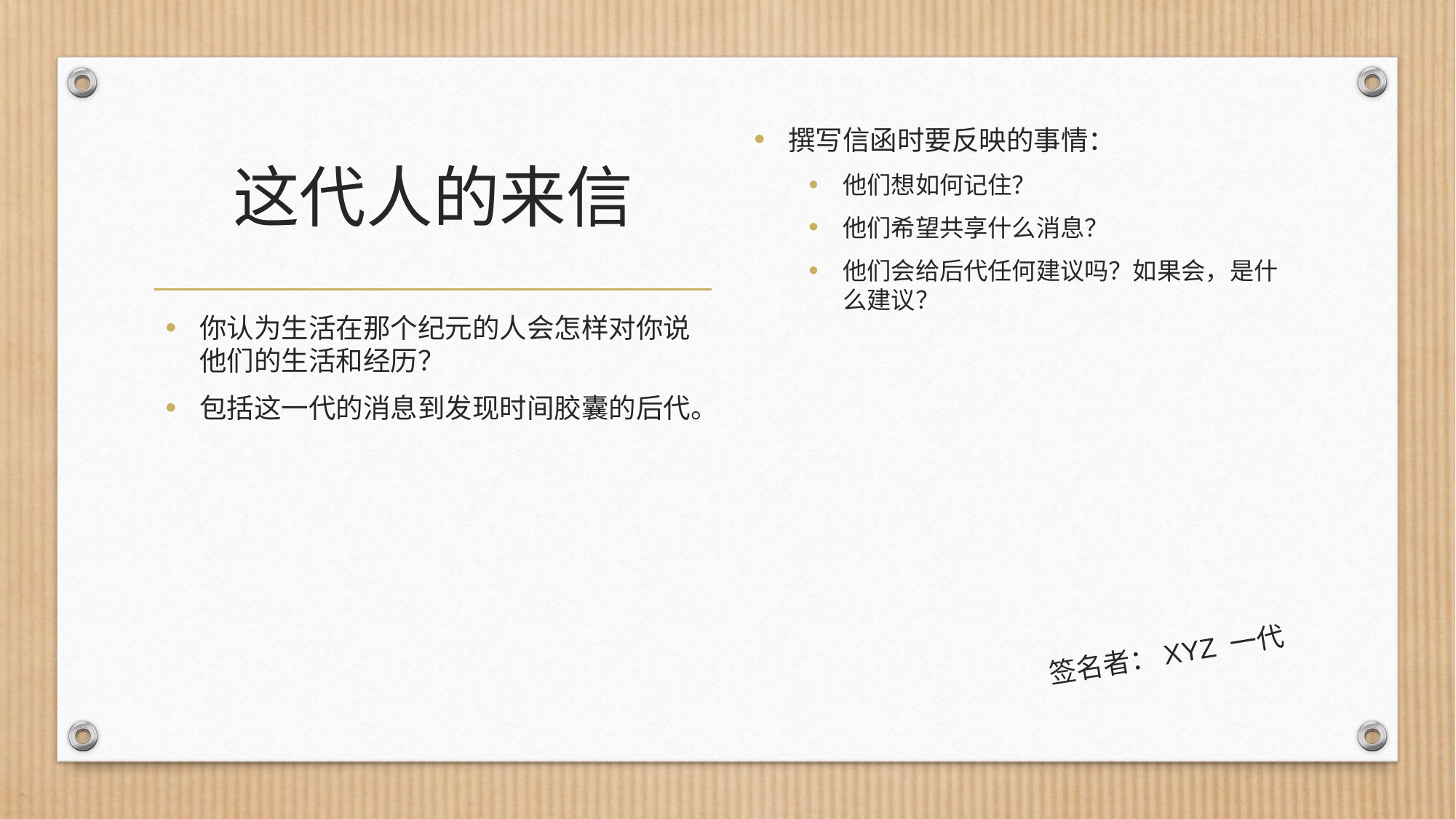

# 这代人的来信
撰写信函时要反映的事情：
他们想如何记住？
他们希望共享什么消息？
他们会给后代任何建议吗？如果会，是什么建议？
你认为生活在那个纪元的人会怎样对你说他们的生活和经历？
包括这一代的消息到发现时间胶囊的后代。

签名者：XYZ 一代